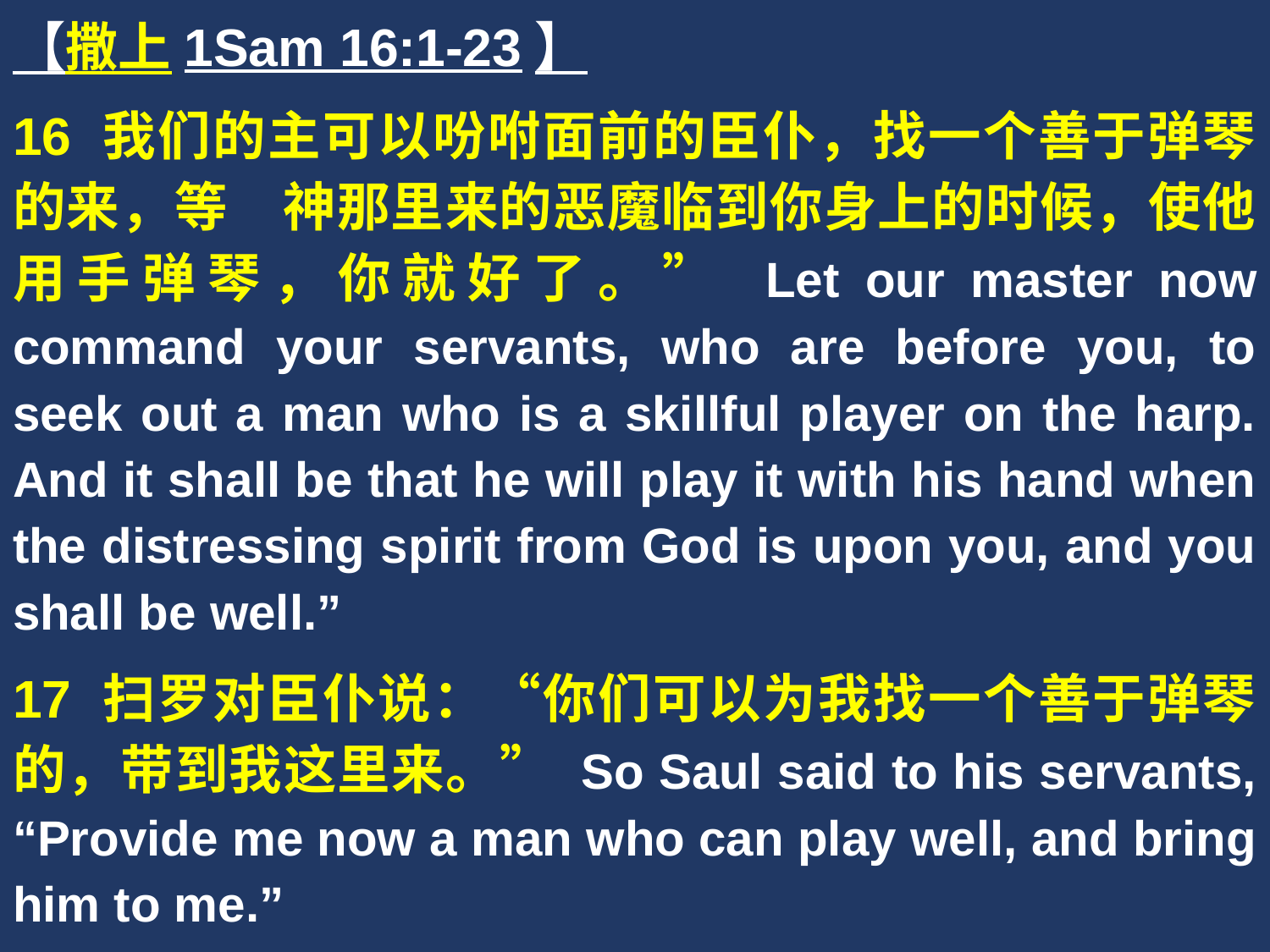

【撒上1Sam 16:1-23】
16 我们的主可以吩咐面前的臣仆，找一个善于弹琴的来，等　神那里来的恶魔临到你身上的时候，使他用手弹琴，你就好了。” Let our master now command your servants, who are before you, to seek out a man who is a skillful player on the harp. And it shall be that he will play it with his hand when the distressing spirit from God is upon you, and you shall be well.”
17 扫罗对臣仆说：“你们可以为我找一个善于弹琴的，带到我这里来。” So Saul said to his servants, “Provide me now a man who can play well, and bring him to me.”